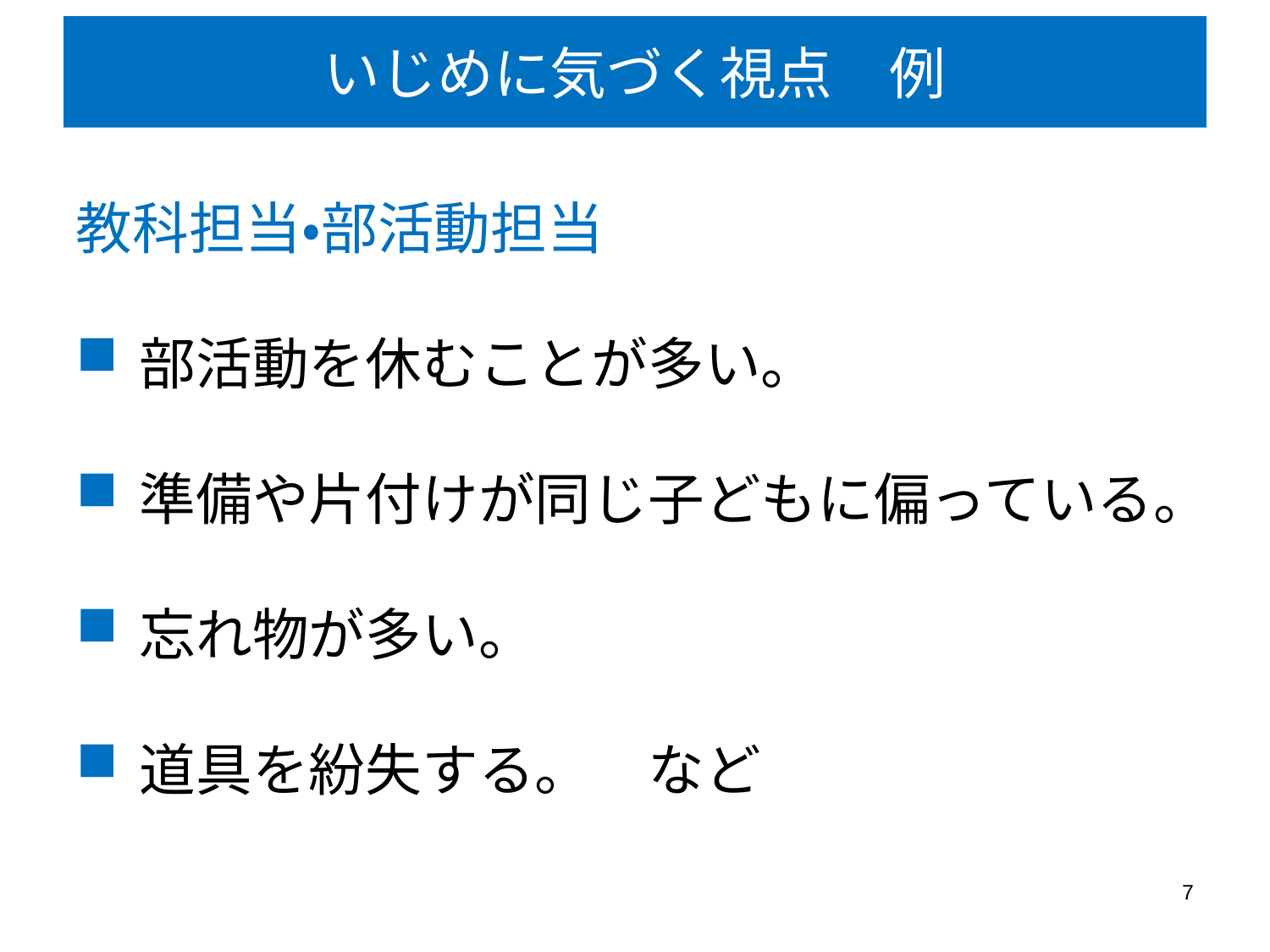

# いじめに気づく視点　例
教科担当・部活動担当

部活動を休むことが多い。

準備や片付けが同じ子どもに偏っている。

忘れ物が多い。

道具を紛失する。　など
7